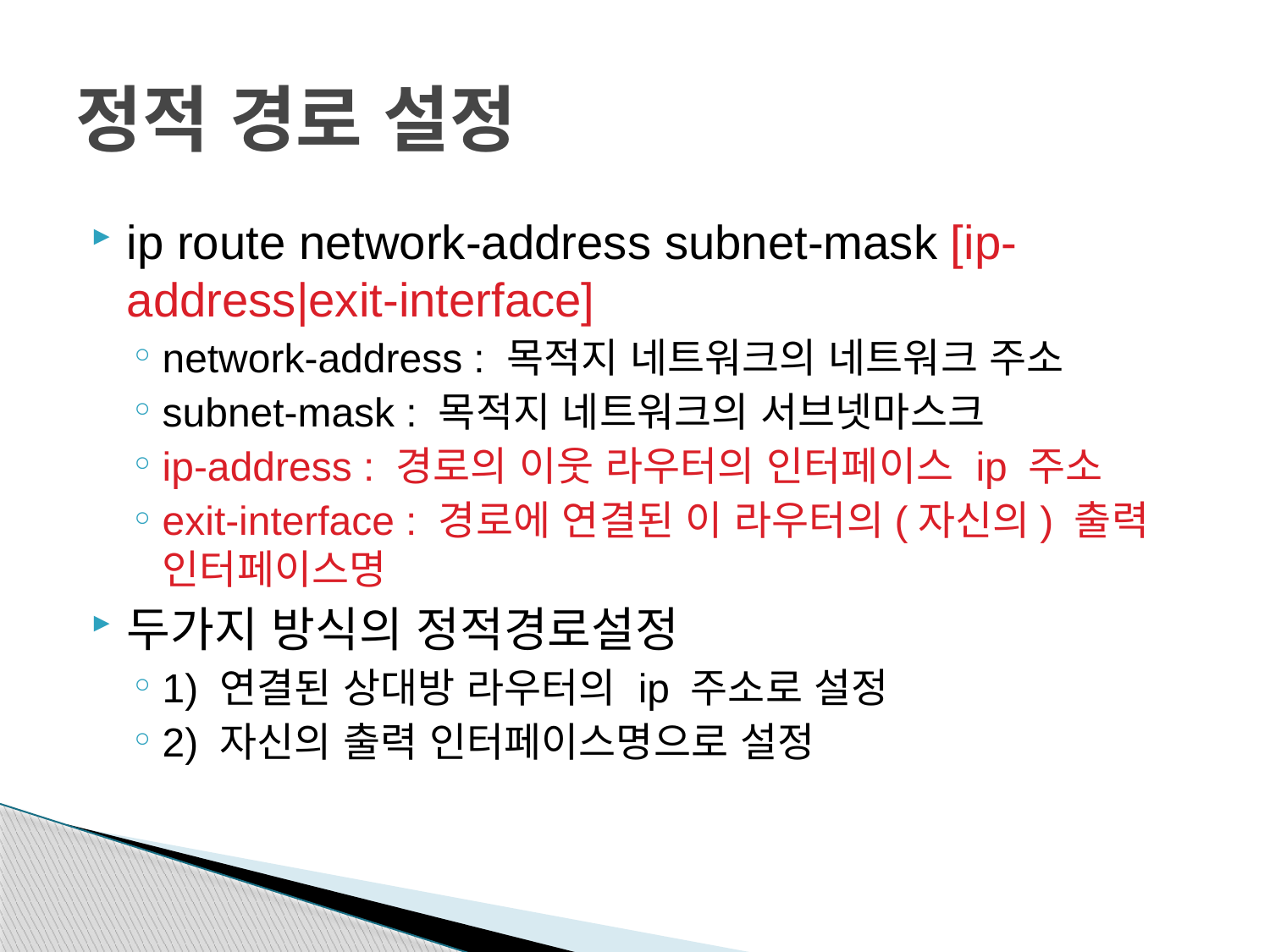

# 정적 경로 설정
ip route network-address subnet-mask [ip-address|exit-interface]
network-address : 목적지 네트워크의 네트워크 주소
subnet-mask : 목적지 네트워크의 서브넷마스크
ip-address : 경로의 이웃 라우터의 인터페이스 ip 주소
exit-interface : 경로에 연결된 이 라우터의(자신의) 출력 인터페이스명
두가지 방식의 정적경로설정
1) 연결된 상대방 라우터의 ip 주소로 설정
2) 자신의 출력 인터페이스명으로 설정